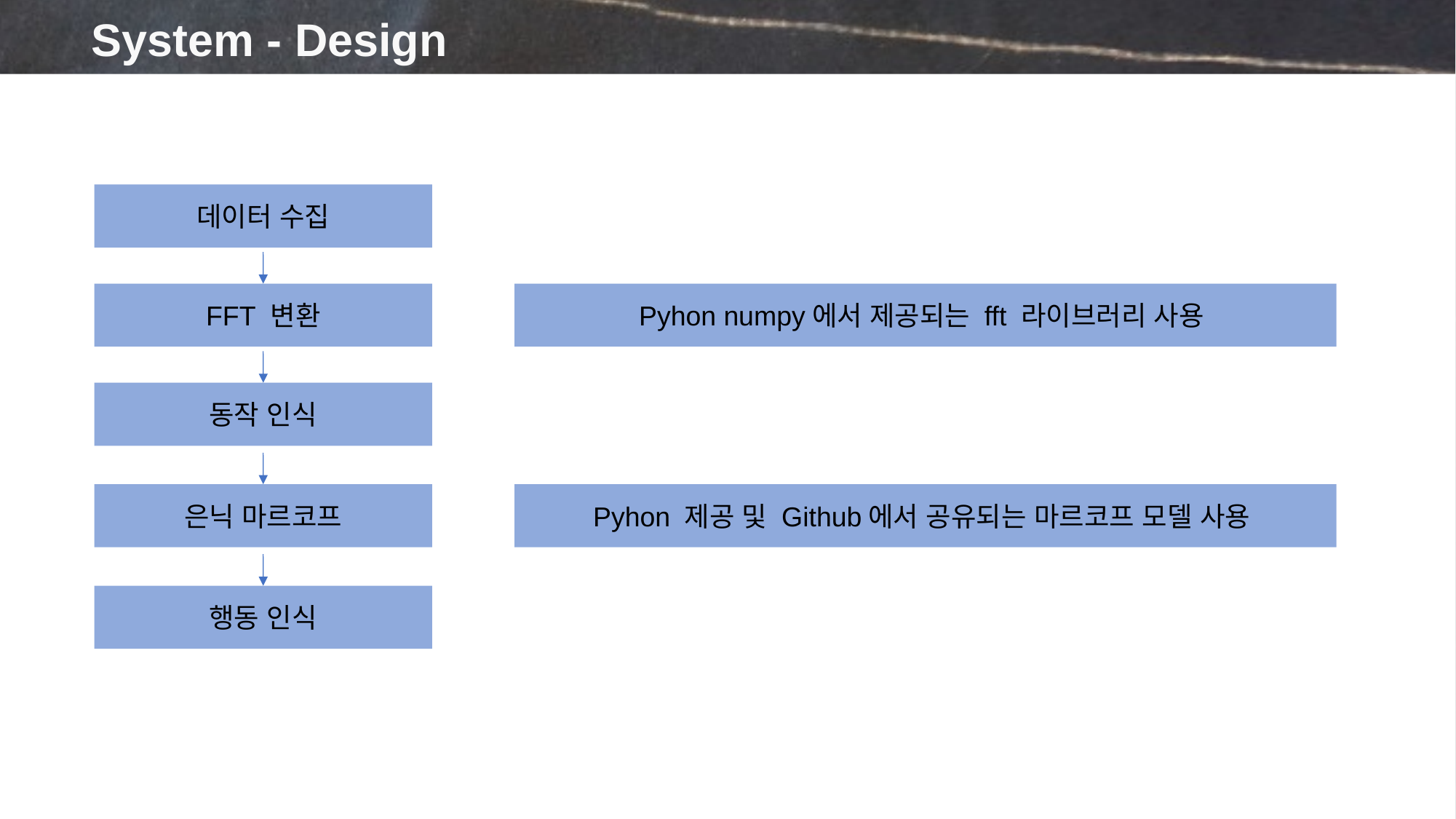

#
  System - Design

데이터 수집
Pyhon numpy에서 제공되는 fft 라이브러리 사용
FFT 변환
동작 인식
Pyhon 제공 및 Github에서 공유되는 마르코프 모델 사용
은닉 마르코프
행동 인식